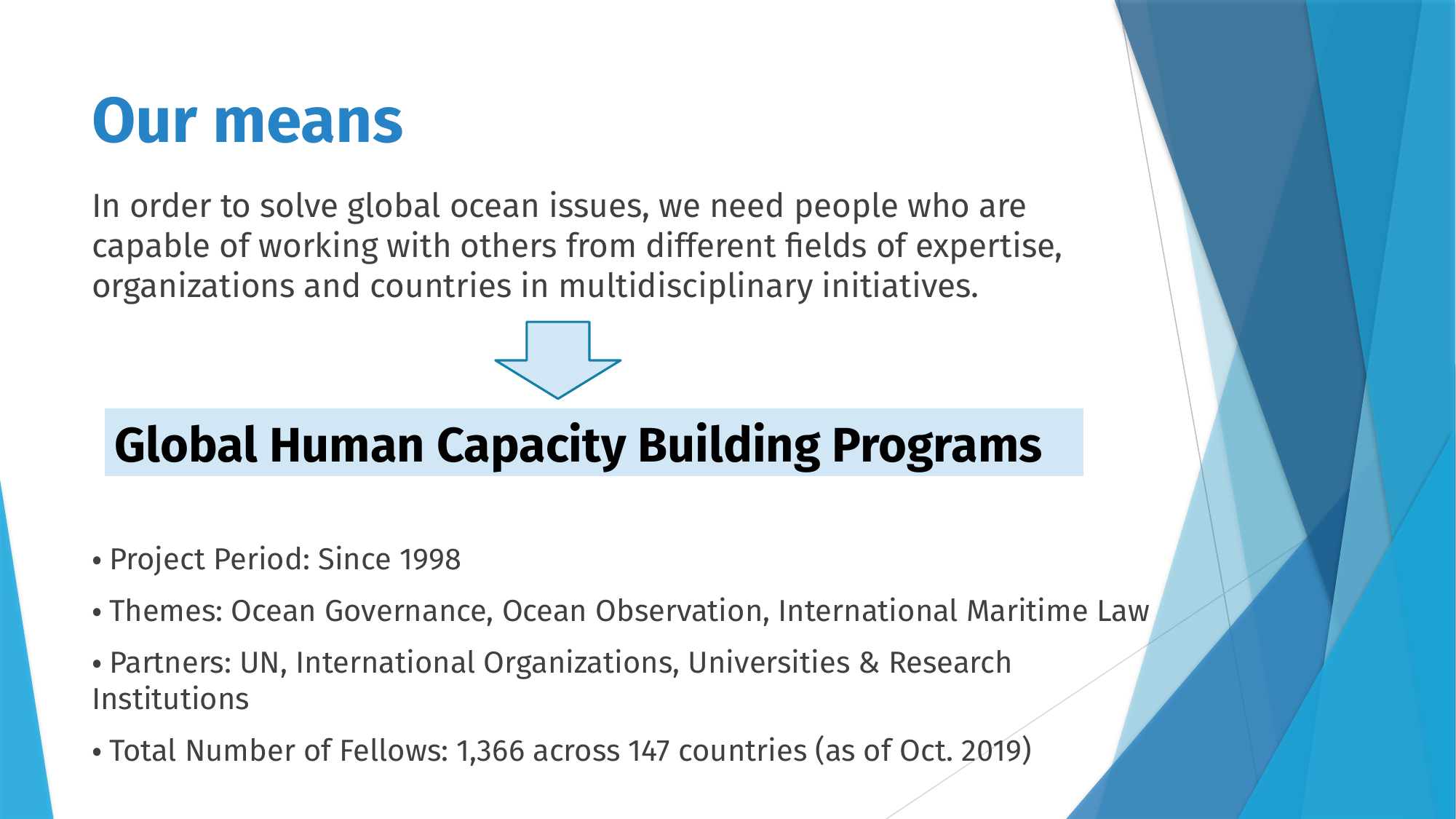

# Our means
In order to solve global ocean issues, we need people who are capable of working with others from different fields of expertise, organizations and countries in multidisciplinary initiatives.

Global Human Capacity Building Programs
・Project Period: Since 1998
・Themes: Ocean Governance, Ocean Observation, International Maritime Law
・Partners: UN, International Organizations, Universities & Research Institutions
・Total Number of Fellows: 1,366 across 147 countries (as of Oct. 2019)